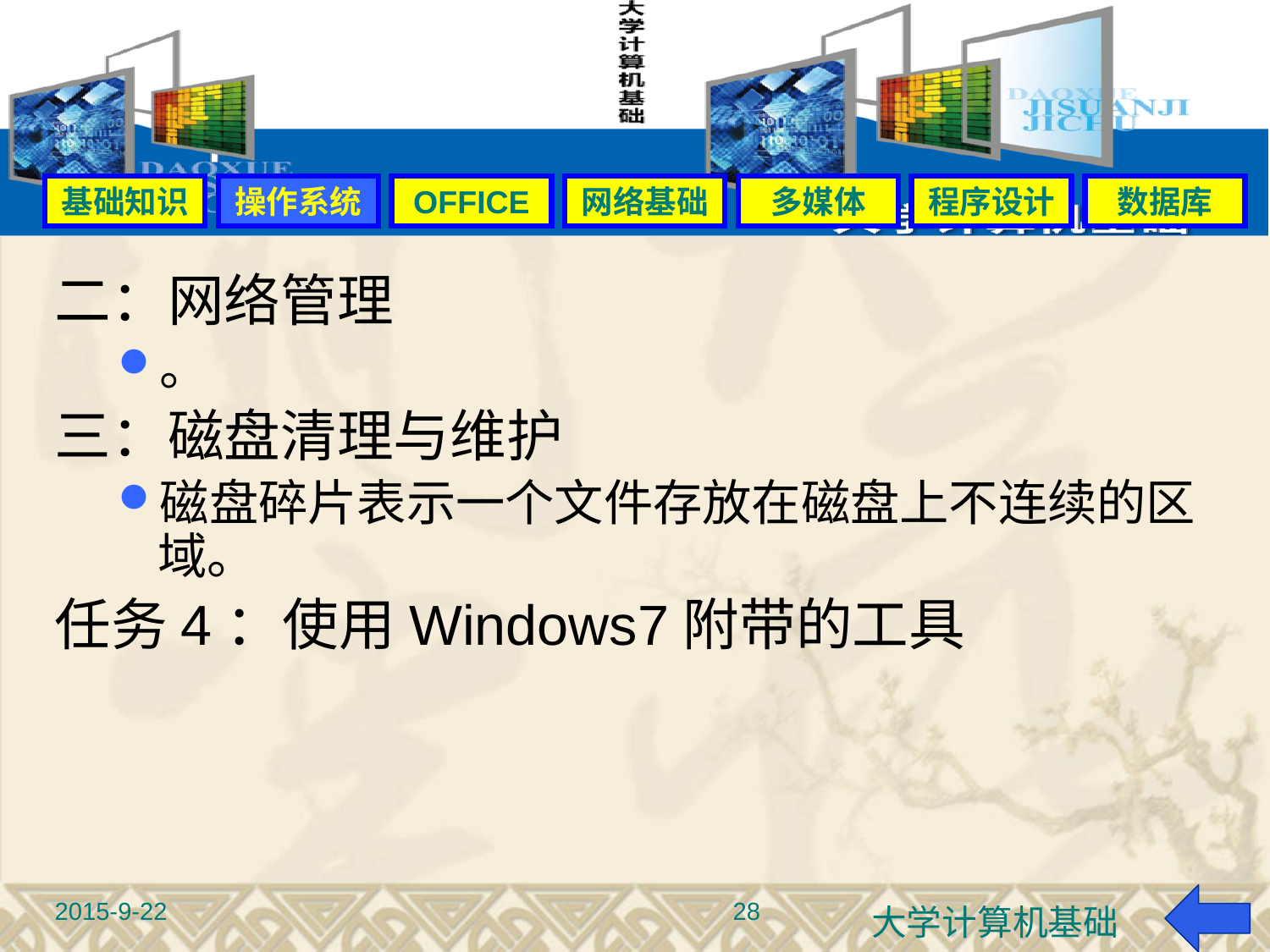

#
基础知识
操作系统
OFFICE
网络基础
多媒体
程序设计
数据库
二：网络管理
。
三：磁盘清理与维护
磁盘碎片表示一个文件存放在磁盘上不连续的区域。
任务4：使用Windows7附带的工具

2015-9-22
28